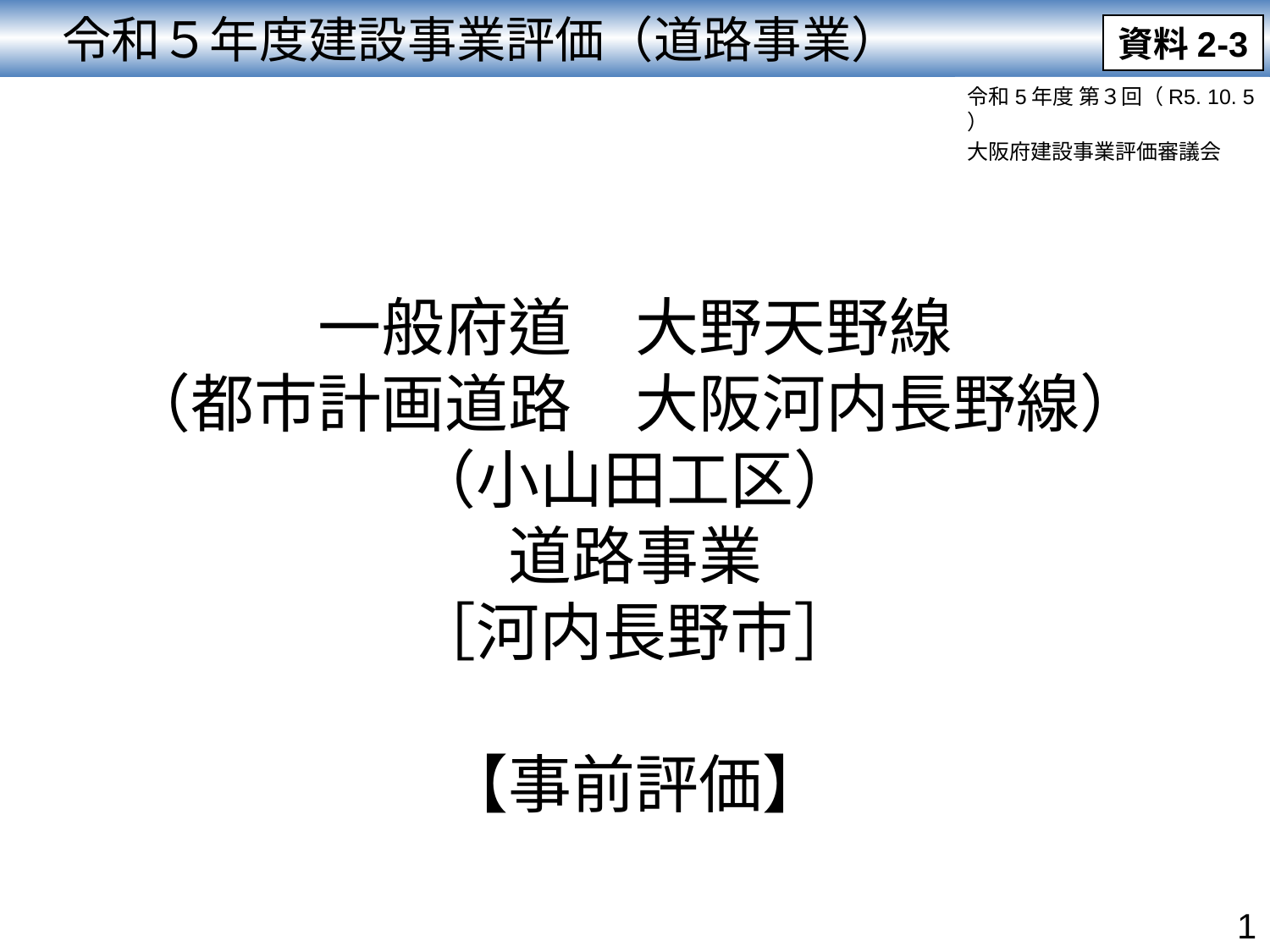

令和５年度建設事業評価（道路事業）
資料2-3
令和5年度 第３回（R5. 10. 5 ）
大阪府建設事業評価審議会
一般府道　大野天野線
（都市計画道路　大阪河内長野線）
（小山田工区）
道路事業
［河内長野市］

【事前評価】
1